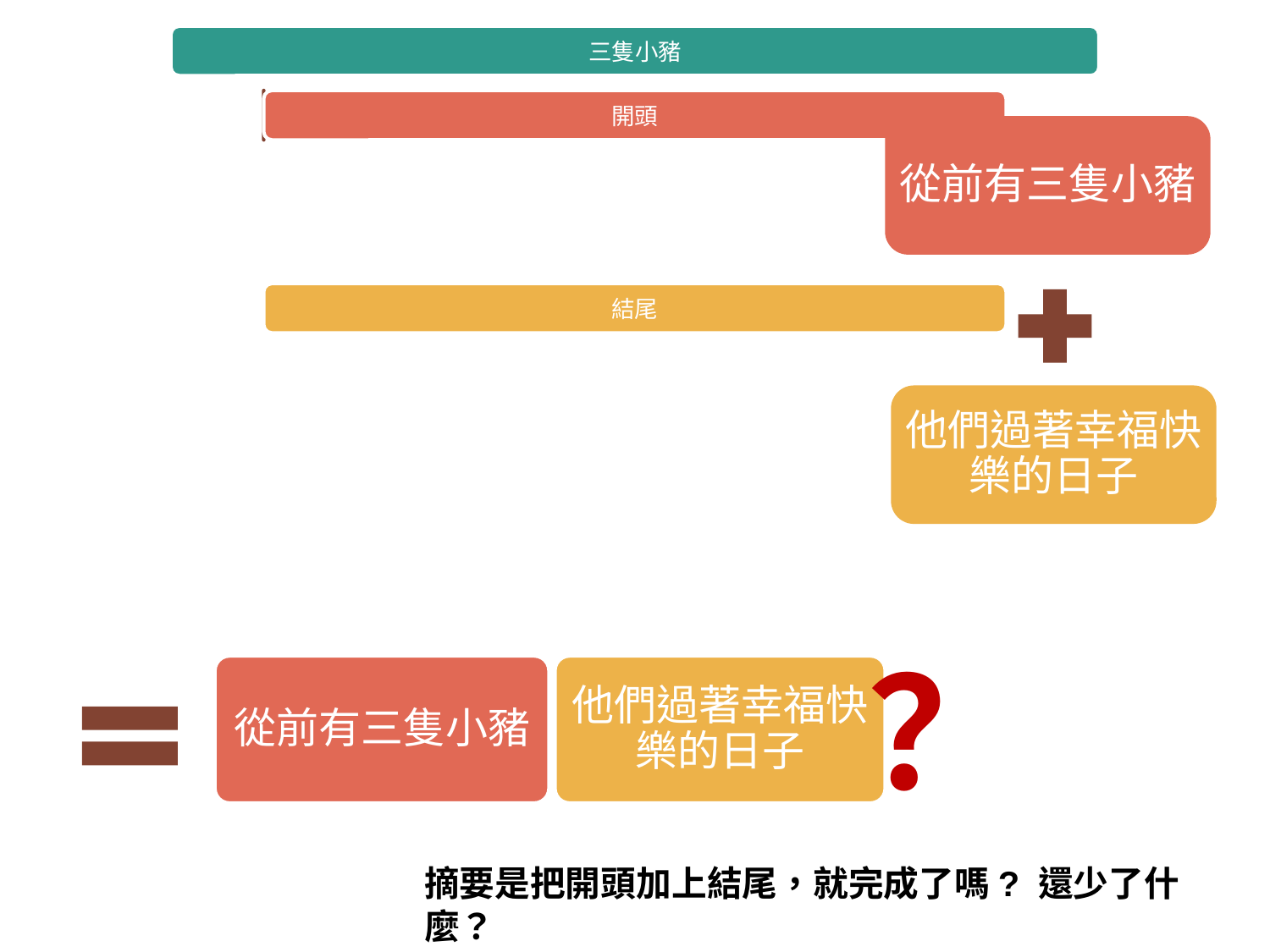

三隻小豬
開頭
結尾
從前有三隻小豬
他們過著幸福快樂的日子
從前有三隻小豬

他們過著幸福快樂的日子
？

從前有三隻小豬

他們過著幸福快樂的日子

摘要是把開頭加上結尾，就完成了嗎? 還少了什麼？